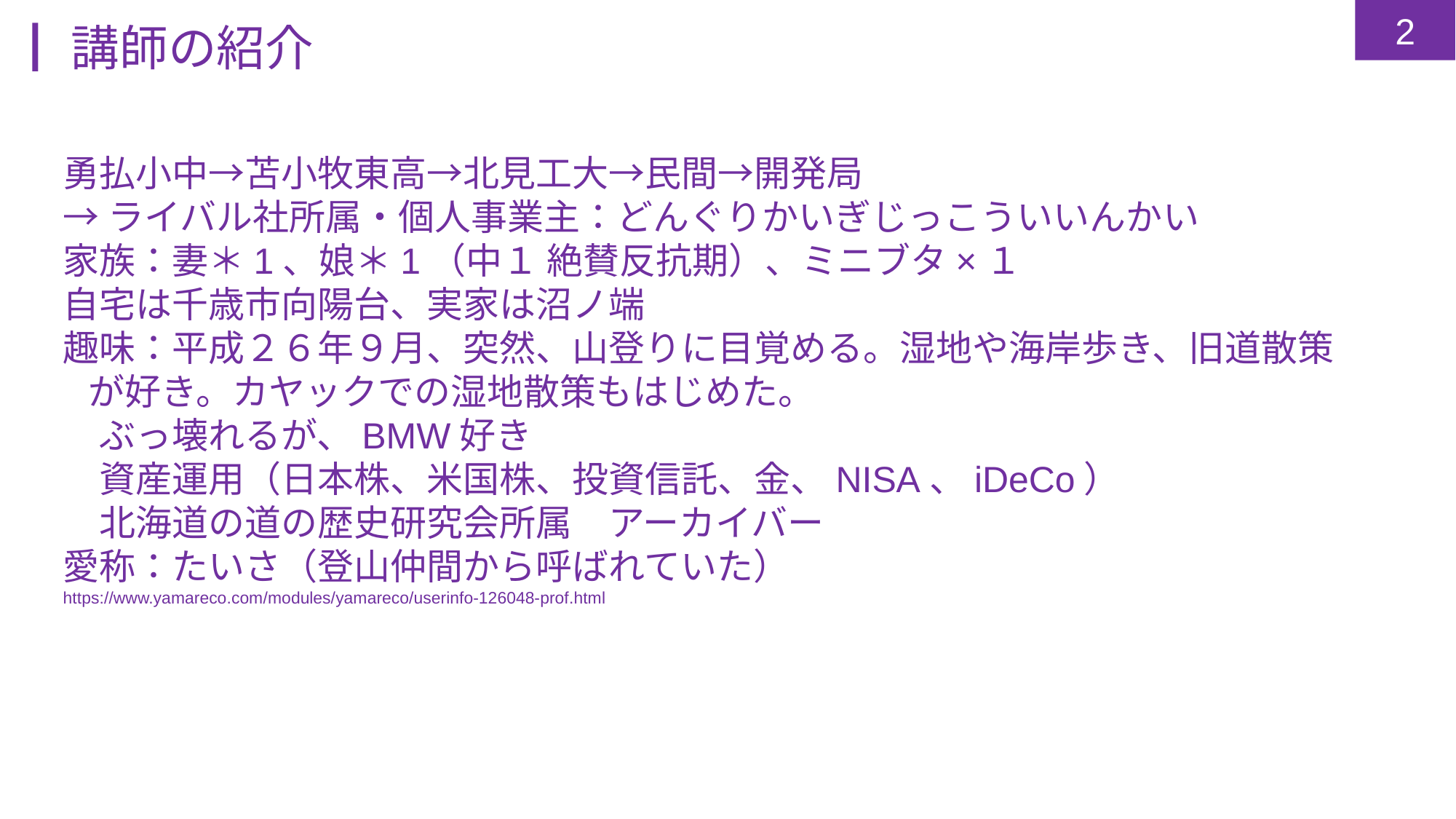

2
# ┃講師の紹介
勇払小中→苫小牧東高→北見工大→民間→開発局
→ライバル社所属・個人事業主：どんぐりかいぎじっこういいんかい
家族：妻＊1、娘＊1（中１ 絶賛反抗期）、ミニブタ×１
自宅は千歳市向陽台、実家は沼ノ端
趣味：平成２６年９月、突然、山登りに目覚める。湿地や海岸歩き、旧道散策が好き。カヤックでの湿地散策もはじめた。
　ぶっ壊れるが、BMW好き
　資産運用（日本株、米国株、投資信託、金、NISA、iDeCo）
　北海道の道の歴史研究会所属　アーカイバー
愛称：たいさ（登山仲間から呼ばれていた）
https://www.yamareco.com/modules/yamareco/userinfo-126048-prof.html

大陸建設（株）供